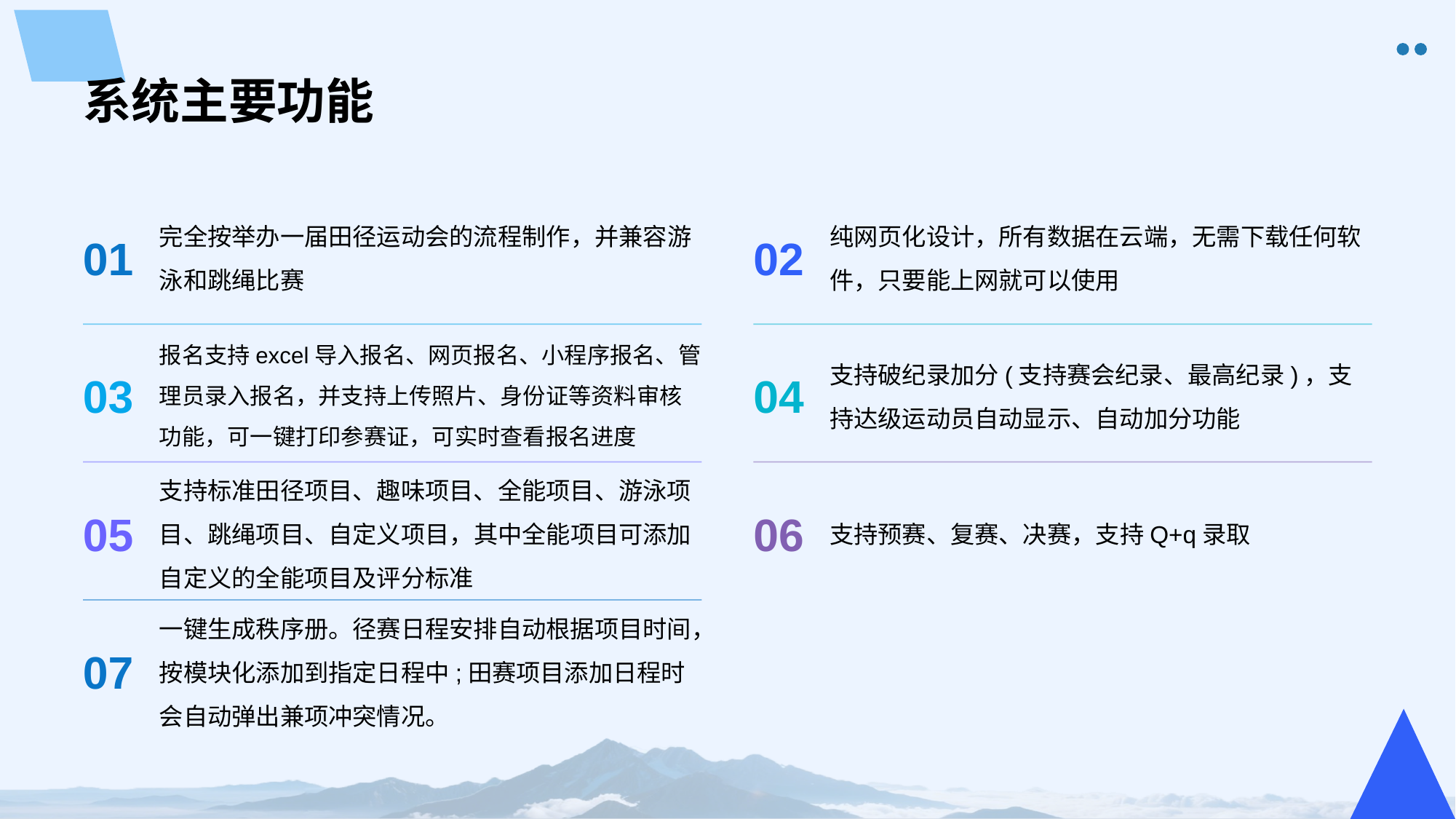

# 系统主要功能
01
完全按举办一届田径运动会的流程制作，并兼容游泳和跳绳比赛
02
纯网页化设计，所有数据在云端，无需下载任何软件，只要能上网就可以使用
03
报名支持excel导入报名、网页报名、小程序报名、管理员录入报名，并支持上传照片、身份证等资料审核功能，可一键打印参赛证，可实时查看报名进度
04
支持破纪录加分(支持赛会纪录、最高纪录)，支持达级运动员自动显示、自动加分功能
05
支持标准田径项目、趣味项目、全能项目、游泳项目、跳绳项目、自定义项目，其中全能项目可添加自定义的全能项目及评分标准
06
支持预赛、复赛、决赛，支持Q+q录取
07
一键生成秩序册。径赛日程安排自动根据项目时间，按模块化添加到指定日程中;田赛项目添加日程时会自动弹出兼项冲突情况。